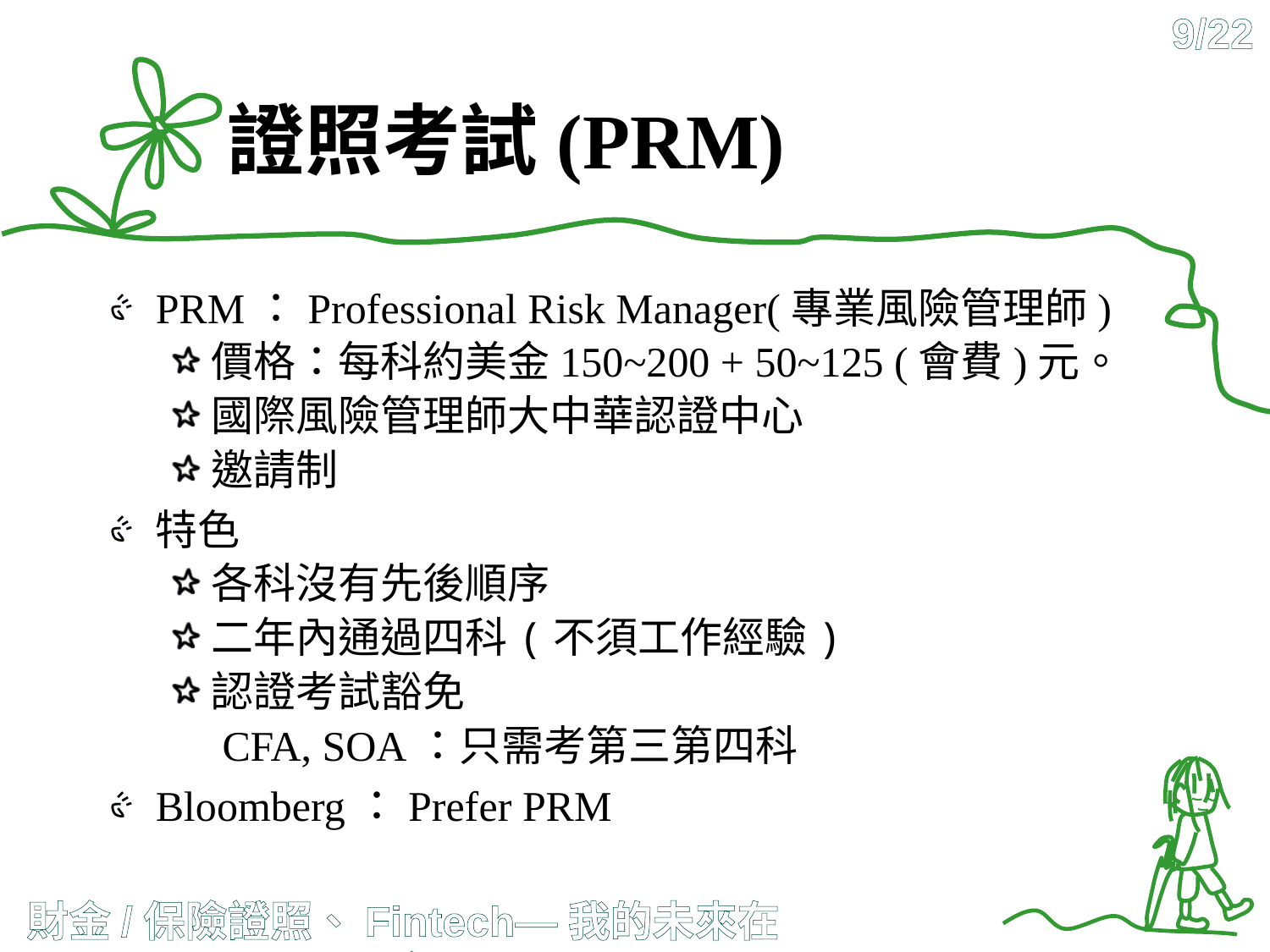

9/22
# 證照考試(PRM)
PRM：Professional Risk Manager(專業風險管理師)
價格：每科約美金150~200 + 50~125 (會費)元。
國際風險管理師大中華認證中心
邀請制
特色
各科沒有先後順序
二年內通過四科(不須工作經驗)
認證考試豁免
  CFA, SOA：只需考第三第四科
Bloomberg：Prefer PRM

財金/保險證照、Fintech—我的未來在哪裡